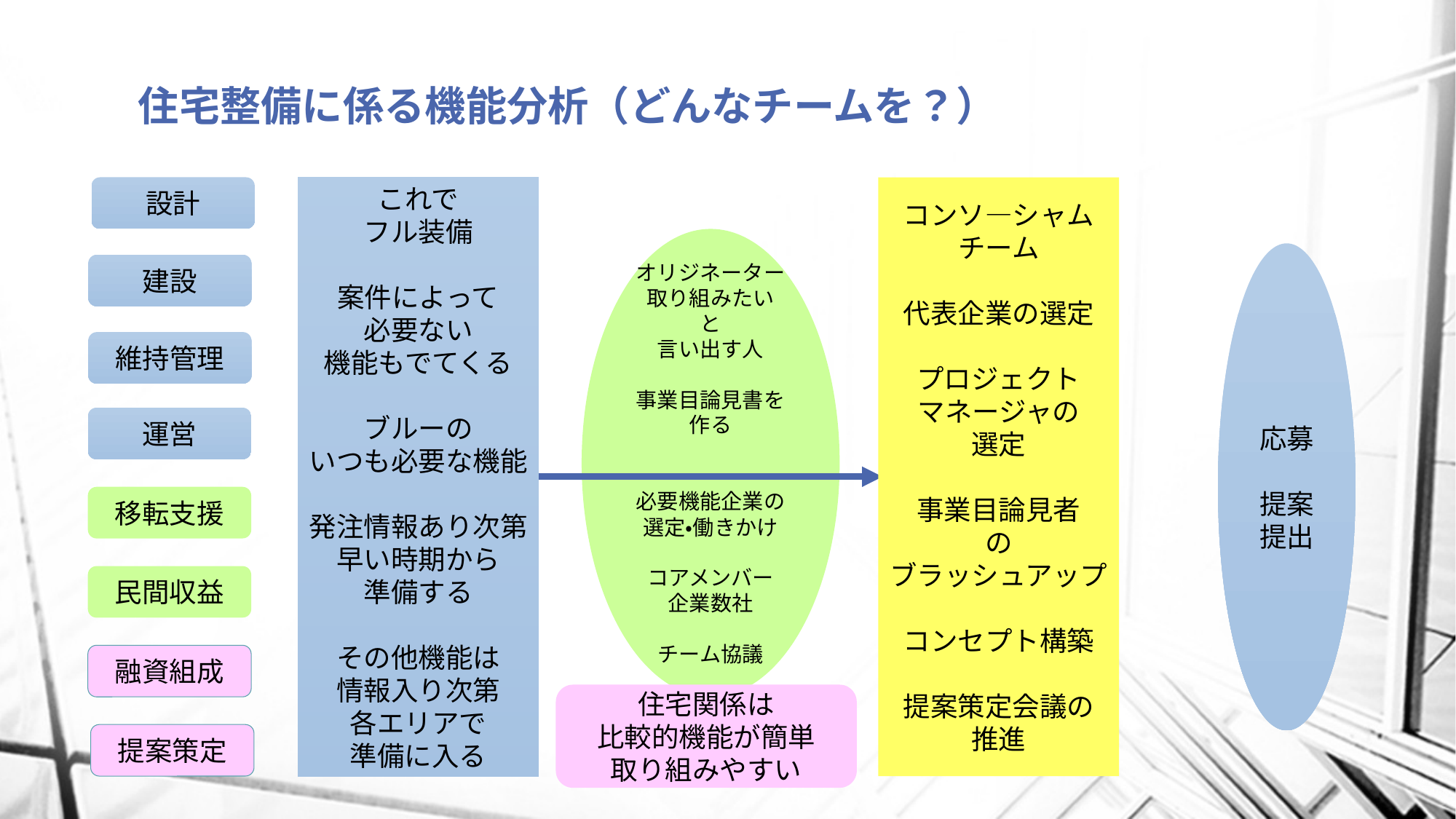

# 住宅整備に係る機能分析（どんなチームを？）
コンソ―シャムチーム

代表企業の選定

プロジェクト
マネージャの
選定

事業目論見者
の
ブラッシュアップ

コンセプト構築

提案策定会議の
推進
設計
これで
フル装備

案件によって
必要ない
機能もでてくる

ブルーの
いつも必要な機能

発注情報あり次第
早い時期から
準備する

その他機能は
情報入り次第
各エリアで
準備に入る
オリジネーター
取り組みたい
と
言い出す人

事業目論見書を作る

必要機能企業の
選定・働きかけ

コアメンバー
企業数社

チーム協議
応募

提案提出
建設
維持管理
運営
移転支援
民間収益
融資組成
住宅関係は
比較的機能が簡単
取り組みやすい
提案策定